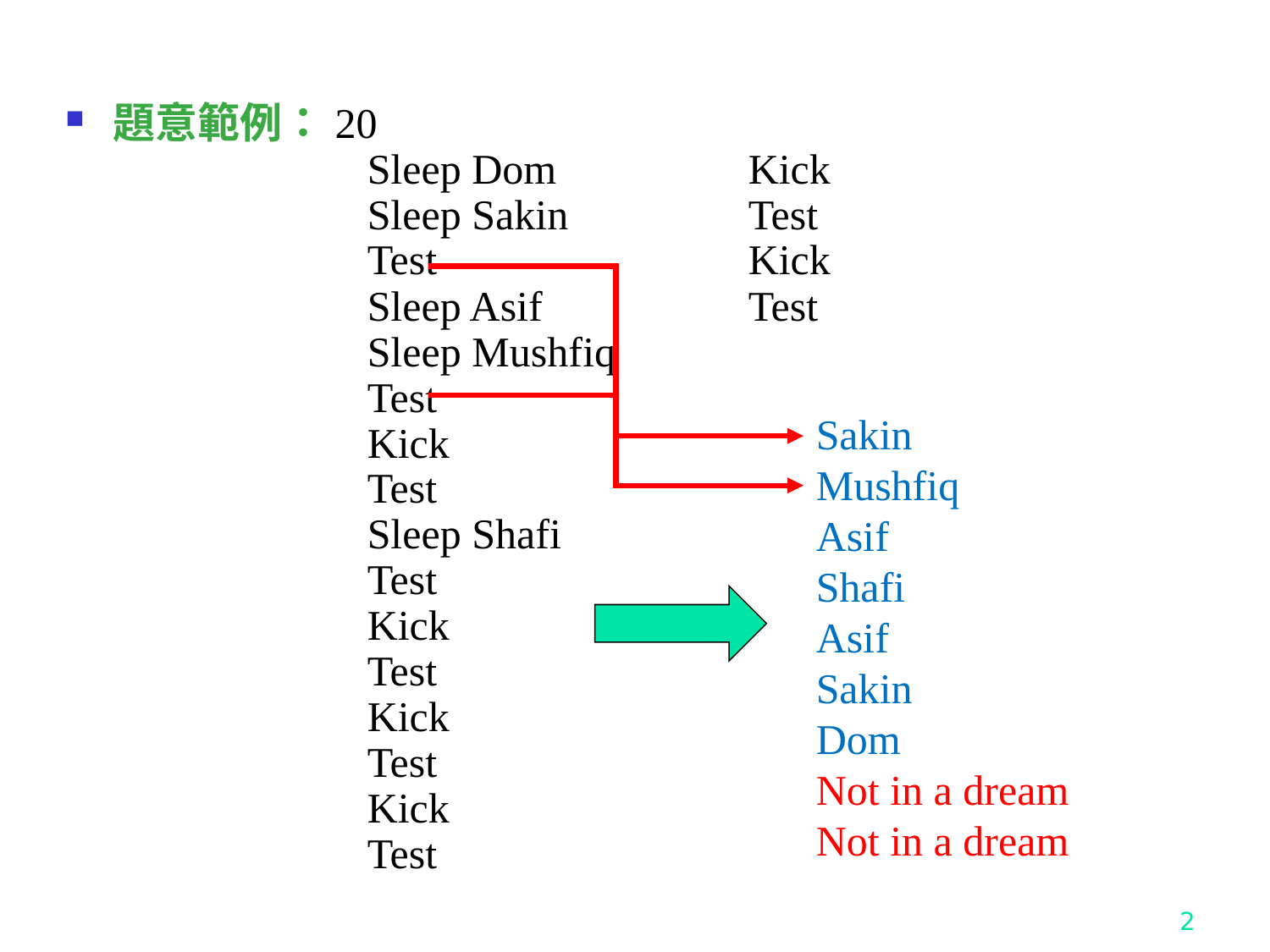

題意範例：20
		Sleep Dom		Kick
		Sleep Sakin		Test
		Test			Kick
		Sleep Asif		Test
		Sleep Mushfiq
		Test
		Kick
		Test
		Sleep Shafi
		Test
		Kick
		Test
		Kick
		Test
		Kick
		Test
Sakin
Mushfiq
Asif
Shafi
Asif
Sakin
Dom
Not in a dream
Not in a dream

2